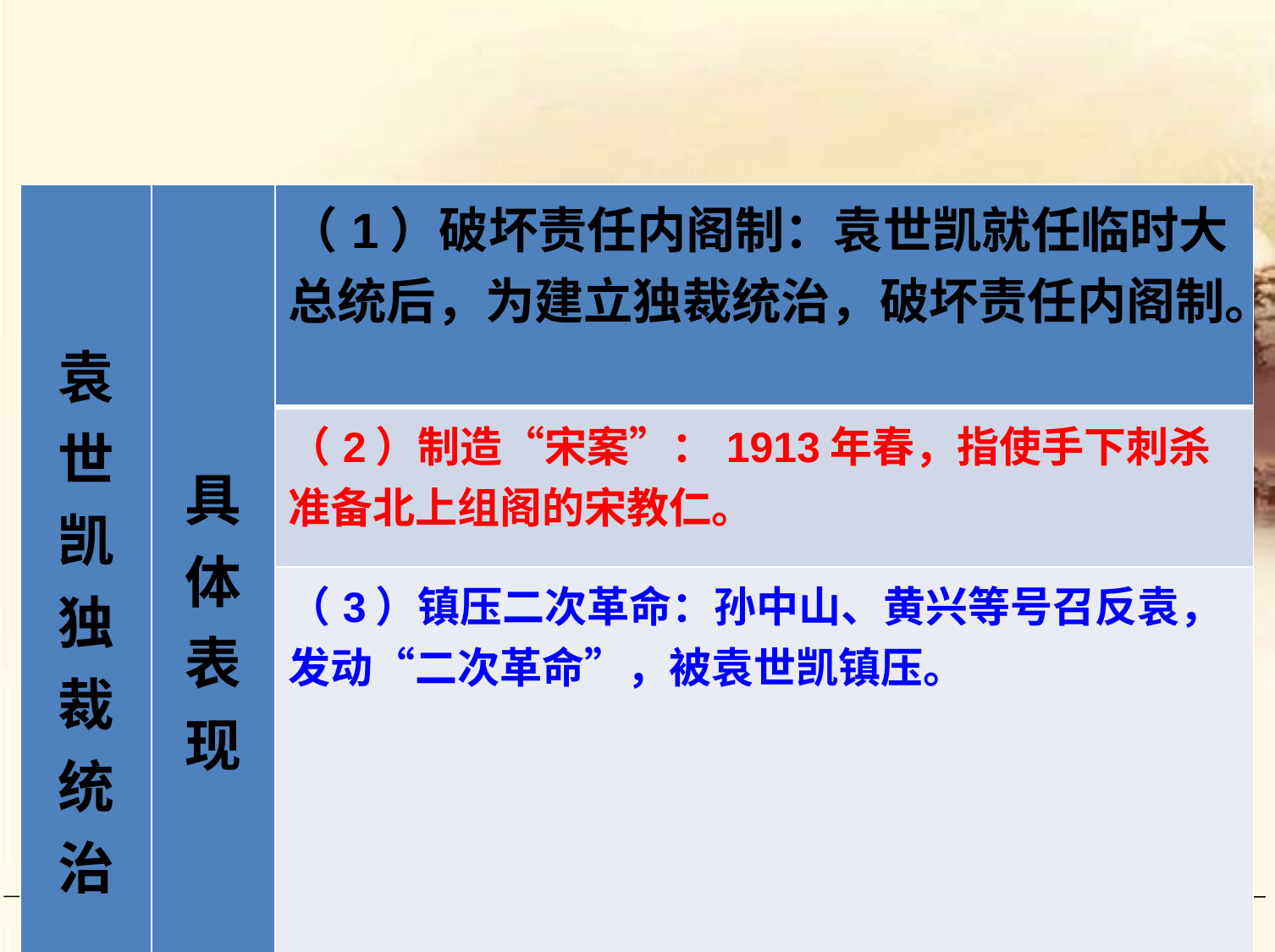

| 袁 世 凯 独 裁 统 治 | 具 体 表 现 | （1）破坏责任内阁制：袁世凯就任临时大总统后，为建立独裁统治，破坏责任内阁制。 |
| --- | --- | --- |
|  |  | （2）制造“宋案”：1913年春，指使手下刺杀准备北上组阁的宋教仁。 |
|  |  | （3）镇压二次革命：孙中山、黄兴等号召反袁，发动“二次革命”，被袁世凯镇压。 |
                                                    【把一件事坚持做到最好】